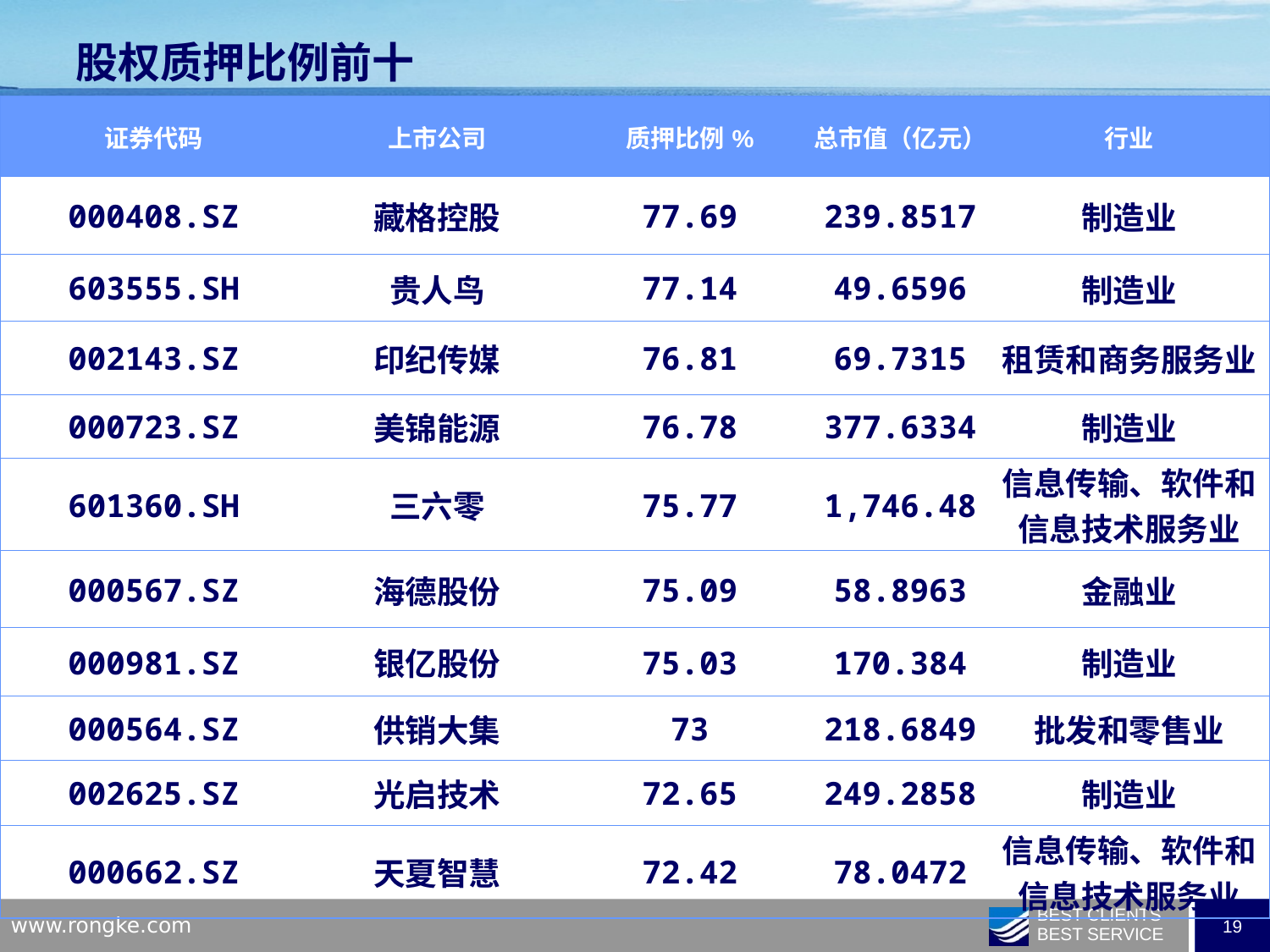

股权质押比例前十
| 证券代码 | 上市公司 | 质押比例% | 总市值（亿元） | 行业 |
| --- | --- | --- | --- | --- |
| 000408.SZ | 藏格控股 | 77.69 | 239.8517 | 制造业 |
| 603555.SH | 贵人鸟 | 77.14 | 49.6596 | 制造业 |
| 002143.SZ | 印纪传媒 | 76.81 | 69.7315 | 租赁和商务服务业 |
| 000723.SZ | 美锦能源 | 76.78 | 377.6334 | 制造业 |
| 601360.SH | 三六零 | 75.77 | 1,746.48 | 信息传输、软件和信息技术服务业 |
| 000567.SZ | 海德股份 | 75.09 | 58.8963 | 金融业 |
| 000981.SZ | 银亿股份 | 75.03 | 170.384 | 制造业 |
| 000564.SZ | 供销大集 | 73 | 218.6849 | 批发和零售业 |
| 002625.SZ | 光启技术 | 72.65 | 249.2858 | 制造业 |
| 000662.SZ | 天夏智慧 | 72.42 | 78.0472 | 信息传输、软件和信息技术服务业 |
|  |  |  |  |  |